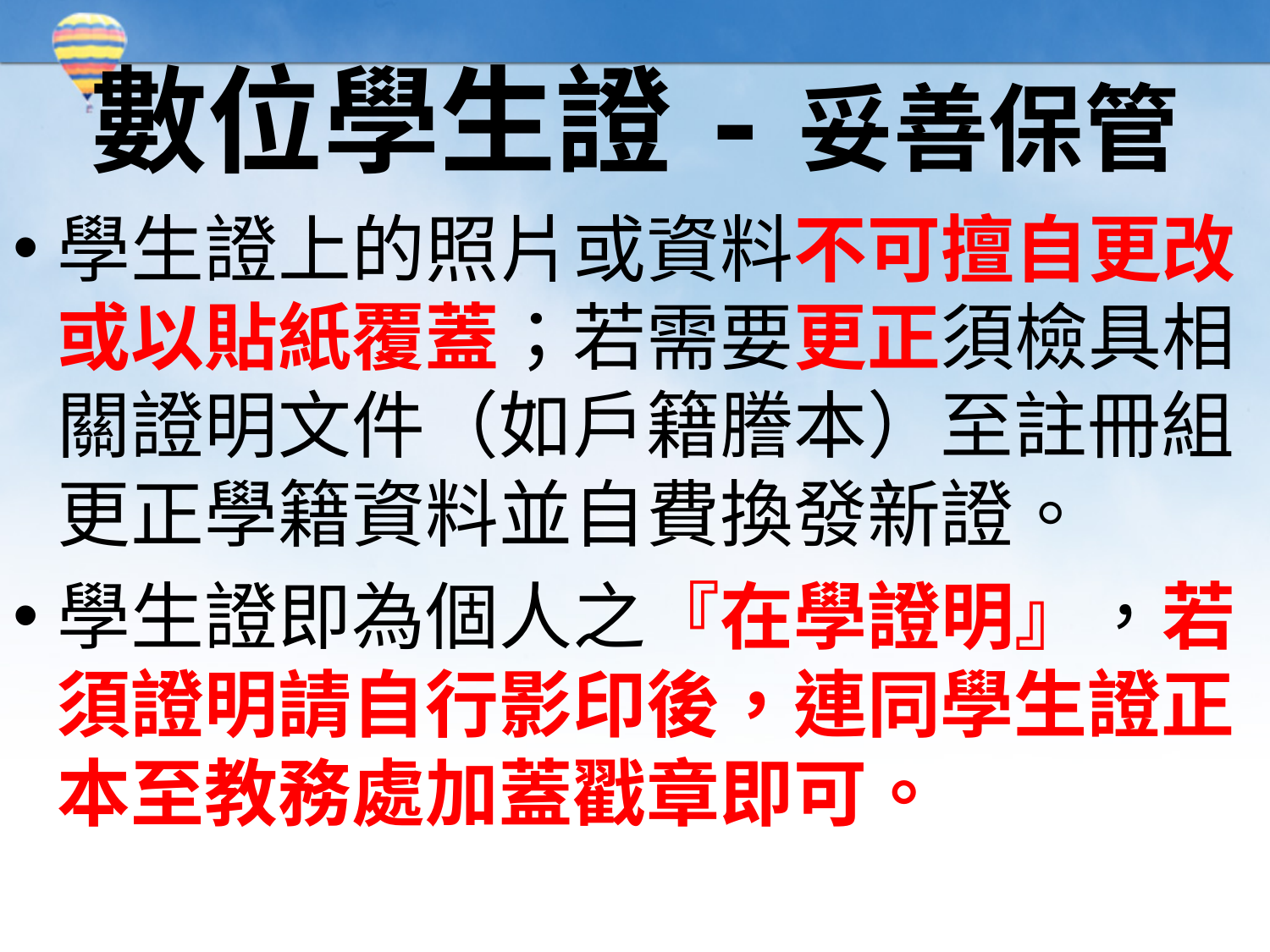

# 數位學生證-妥善保管
學生證上的照片或資料不可擅自更改或以貼紙覆蓋；若需要更正須檢具相關證明文件（如戶籍謄本）至註冊組更正學籍資料並自費換發新證。
學生證即為個人之『在學證明』，若須證明請自行影印後，連同學生證正本至教務處加蓋戳章即可。